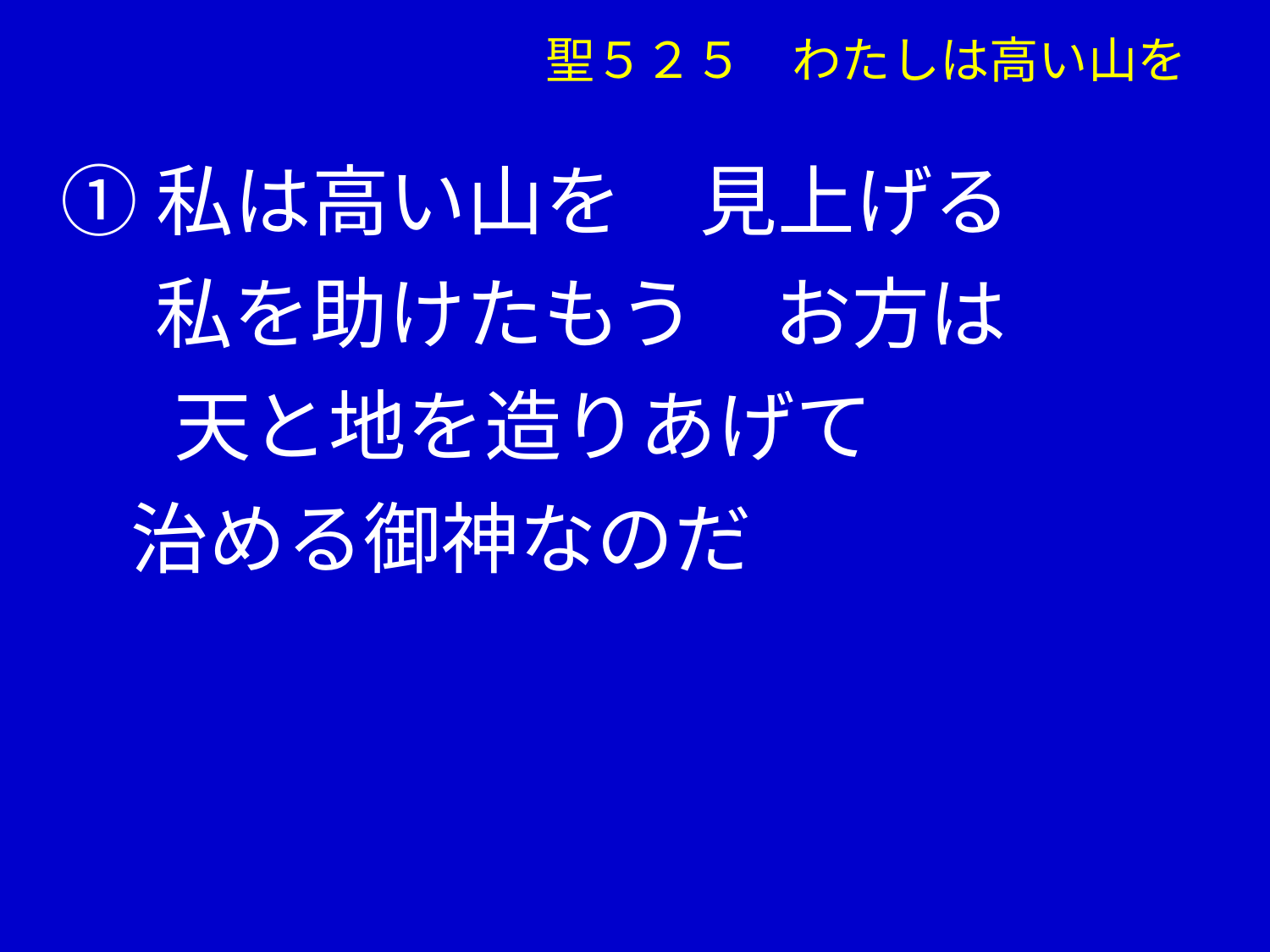

聖５２５　わたしは高い山を
①私は高い山を　見上げる
　 私を助けたもう　お方は
 　天と地を造りあげて
   治める御神なのだ